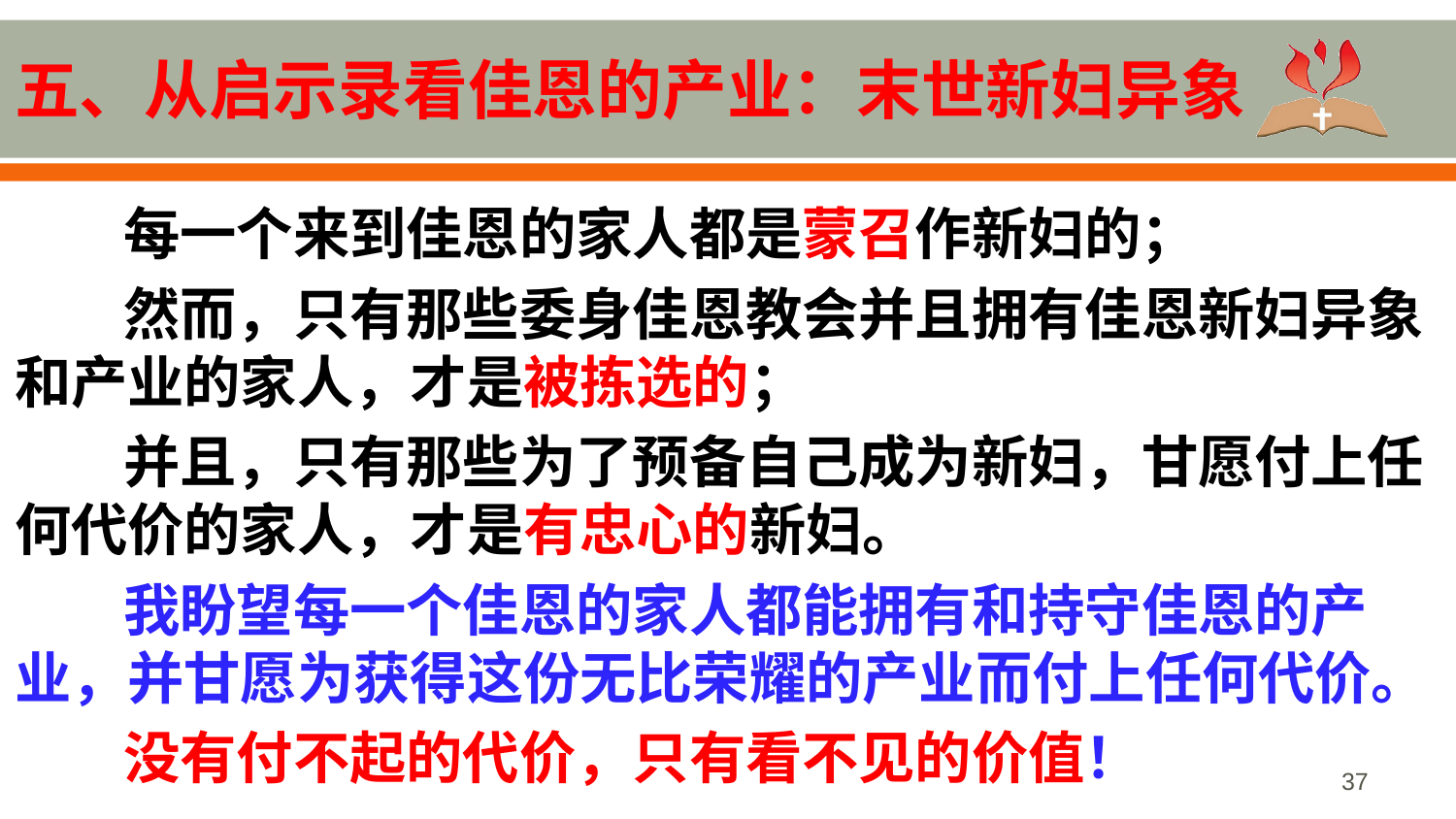

# 五、从启示录看佳恩的产业：末世新妇异象
每一个来到佳恩的家人都是蒙召作新妇的；
然而，只有那些委身佳恩教会并且拥有佳恩新妇异象和产业的家人，才是被拣选的；
并且，只有那些为了预备自己成为新妇，甘愿付上任何代价的家人，才是有忠心的新妇。
我盼望每一个佳恩的家人都能拥有和持守佳恩的产业，并甘愿为获得这份无比荣耀的产业而付上任何代价。
没有付不起的代价，只有看不见的价值！

37